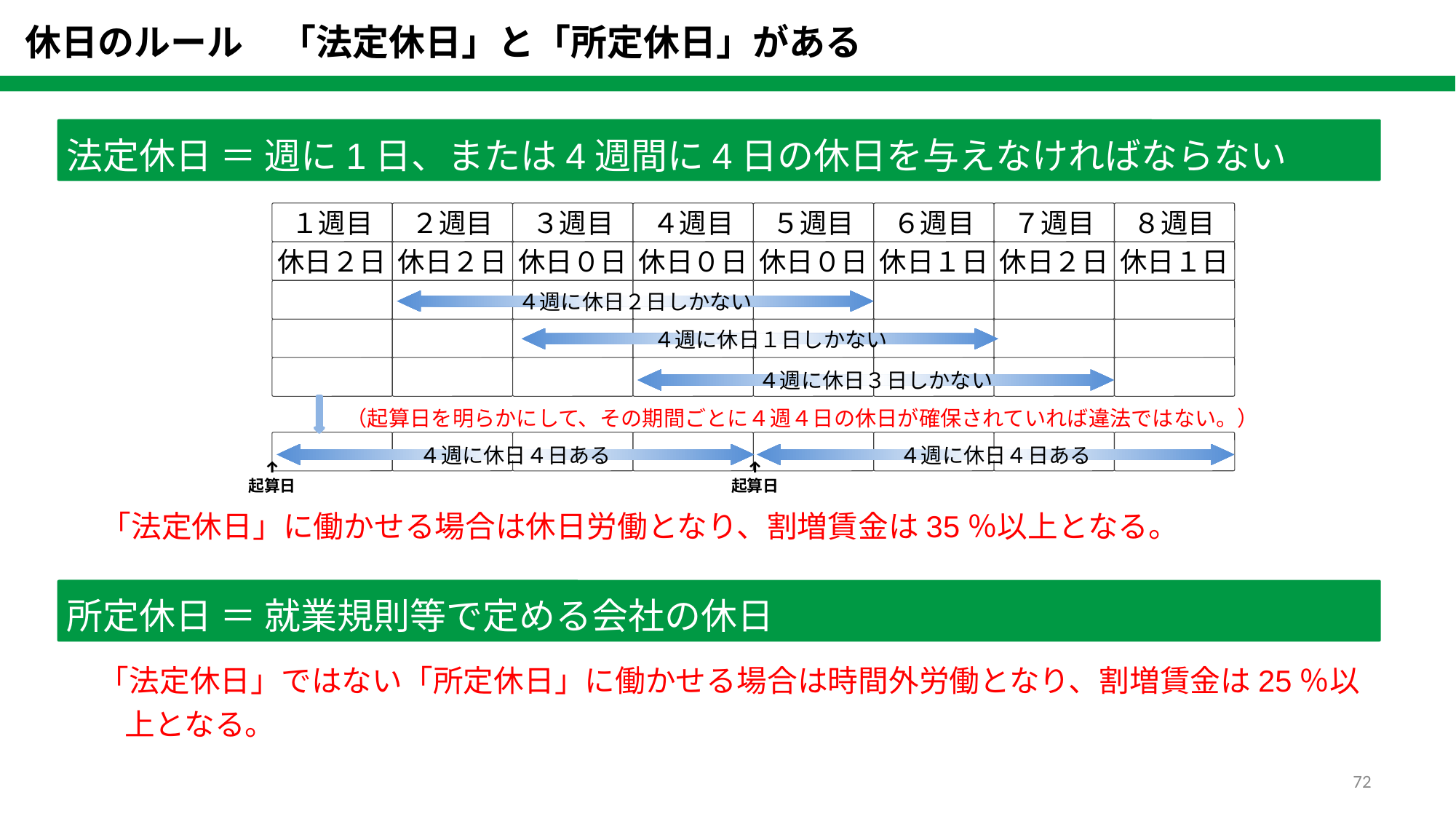

休日のルール　「法定休日」と「所定休日」がある

法定休日 ＝ 週に1日、または4週間に4日の休日を与えなければならない
１週目
２週目
３週目
４週目
５週目
６週目
７週目
８週目
休日２日
休日２日
休日０日
休日０日
休日０日
休日１日
休日２日
休日１日

４週に休日２日しかない

　４週に休日１日しかない

４週に休日３日しかない
（起算日を明らかにして、その期間ごとに４週４日の休日が確保されていれば違法ではない。）

４週に休日４日ある
４週に休日４日ある
↑
起算日
↑
起算日
「法定休日」に働かせる場合は休日労働となり、割増賃金は35％以上となる。
所定休日 ＝ 就業規則等で定める会社の休日
「法定休日」ではない「所定休日」に働かせる場合は時間外労働となり、割増賃金は25％以上となる。
72